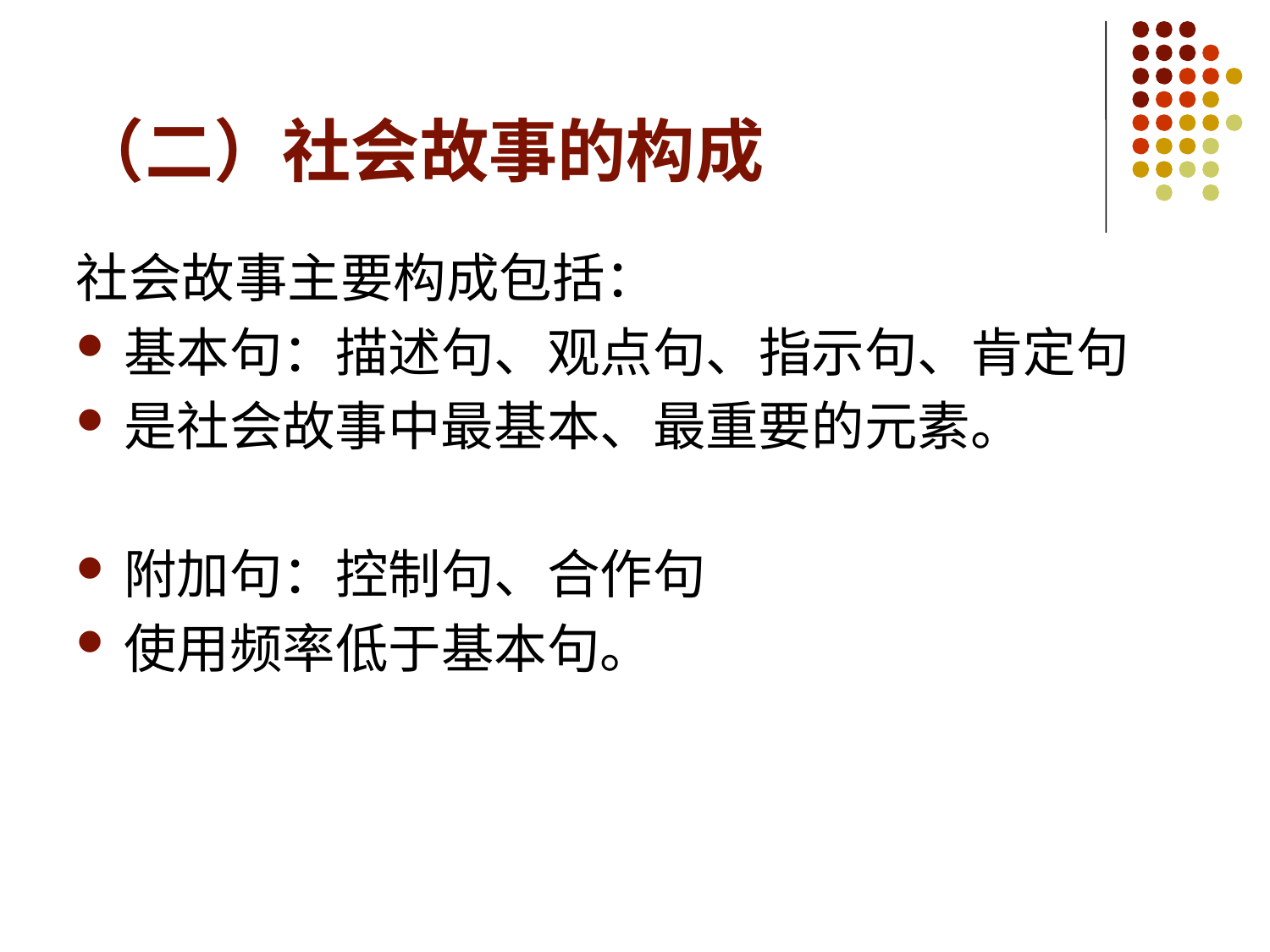

# （二）社会故事的构成
社会故事主要构成包括：
基本句：描述句、观点句、指示句、肯定句
是社会故事中最基本、最重要的元素。

附加句：控制句、合作句
使用频率低于基本句。